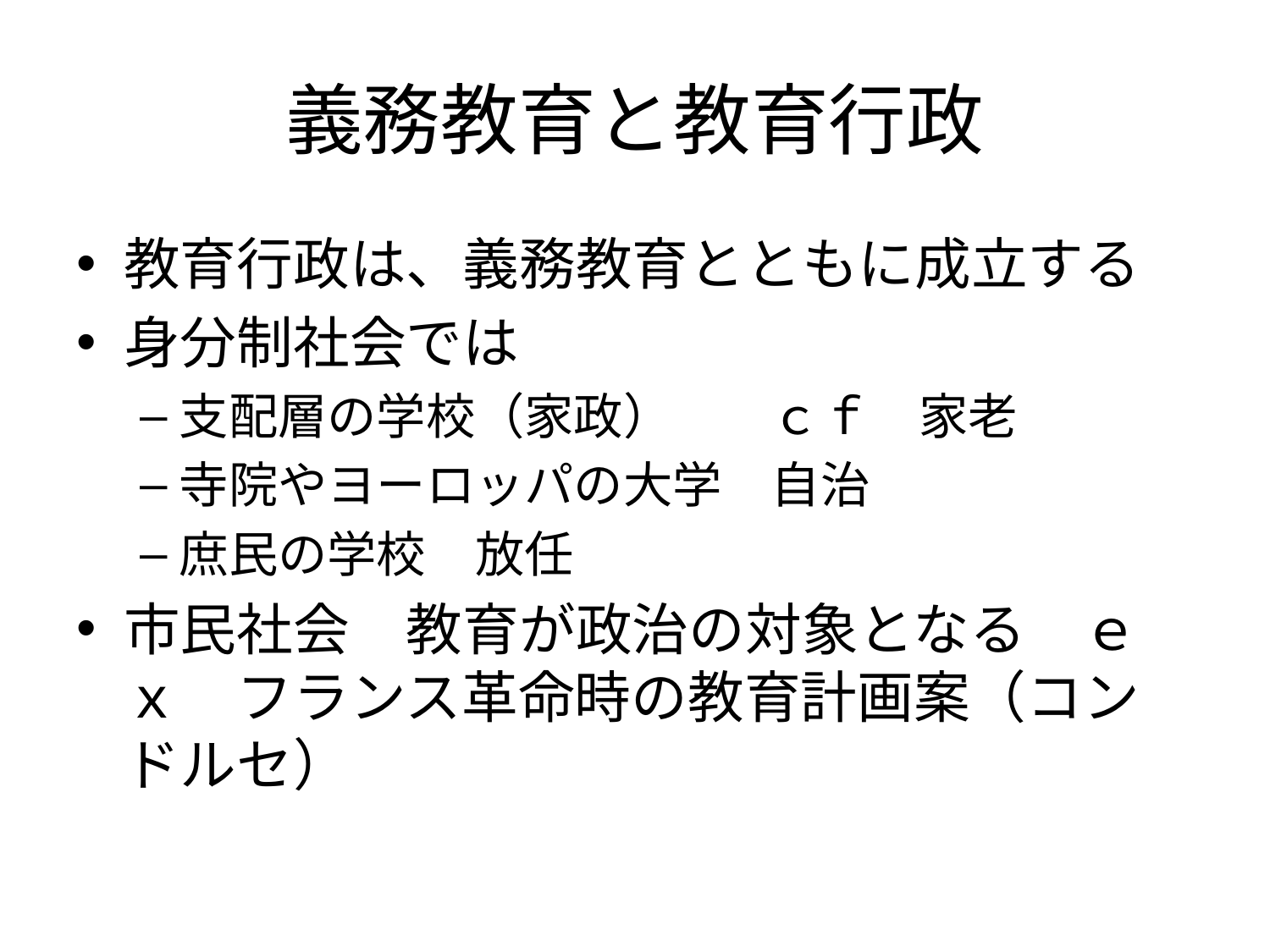

# 義務教育と教育行政
教育行政は、義務教育とともに成立する
身分制社会では
支配層の学校（家政）　　ｃｆ　家老
寺院やヨーロッパの大学　自治
庶民の学校　放任
市民社会　教育が政治の対象となる　ｅｘ　フランス革命時の教育計画案（コンドルセ）